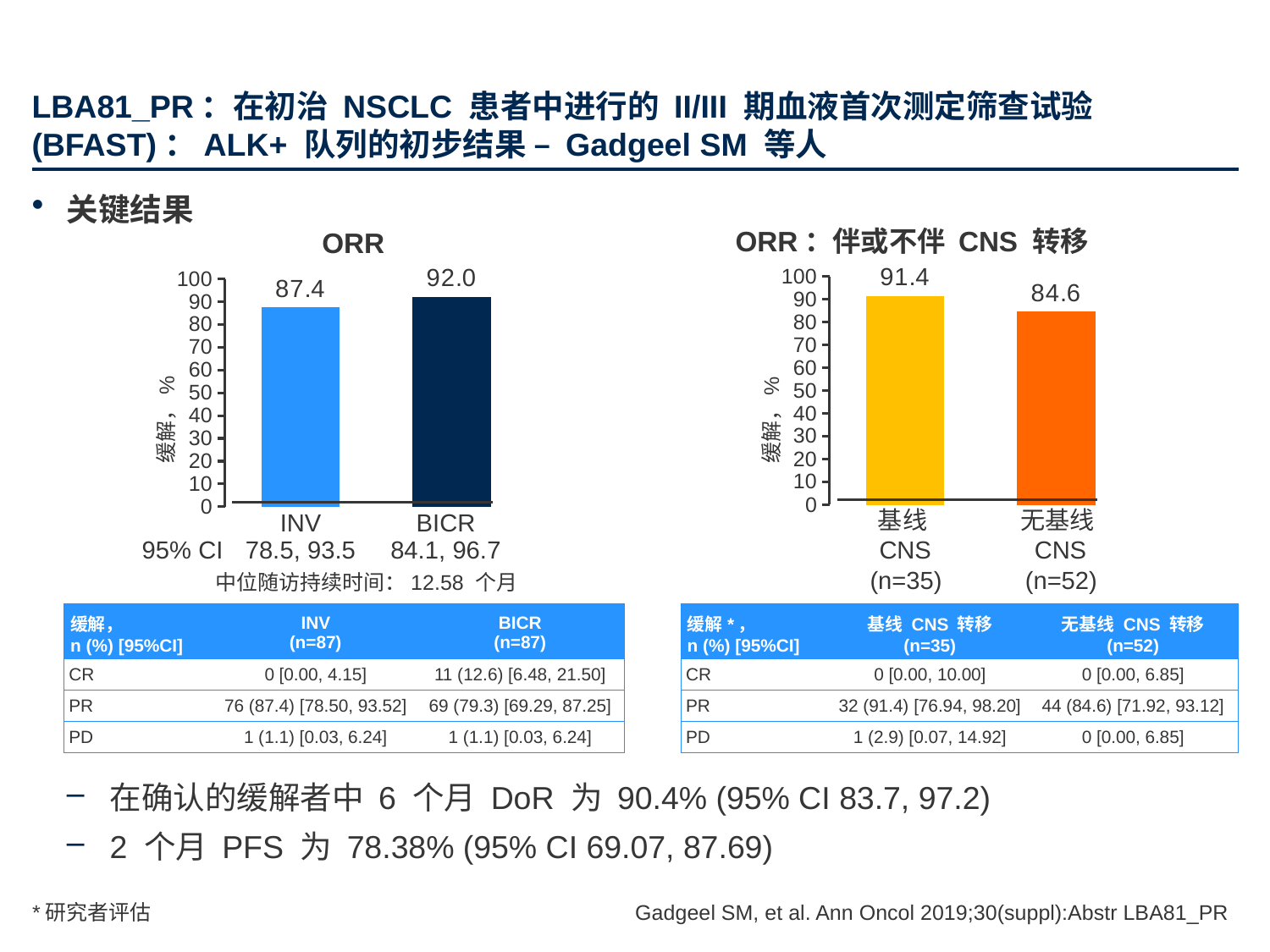

# LBA81_PR：在初治 NSCLC 患者中进行的 II/III 期血液首次测定筛查试验 (BFAST)：ALK+ 队列的初步结果 – Gadgeel SM 等人
关键结果
在确认的缓解者中 6 个月 DoR 为 90.4% (95% CI 83.7, 97.2)
2 个月 PFS 为 78.38% (95% CI 69.07, 87.69)
ORR：伴或不伴 CNS 转移
ORR

### Chart

| Category | Series 1 |
|---|---|
| Category 1 | 91.4 |
| Category 2 | 84.6 |
缓解，%
基线
CNS
无基线
CNS
(n=35)
(n=52)

### Chart

| Category | Series 1 |
|---|---|
| Category 1 | 87.4 |
| Category 2 | 92.0 |
缓解，%
INV
BICR
95% CI
78.5, 93.5
84.1, 96.7
中位随访持续时间：12.58 个月
| 缓解， n (%) [95%CI] | INV (n=87) | BICR (n=87) |
| --- | --- | --- |
| CR | 0 [0.00, 4.15] | 11 (12.6) [6.48, 21.50] |
| PR | 76 (87.4) [78.50, 93.52] | 69 (79.3) [69.29, 87.25] |
| PD | 1 (1.1) [0.03, 6.24] | 1 (1.1) [0.03, 6.24] |
| 缓解\*， n (%) [95%CI] | 基线 CNS 转移 (n=35) | 无基线 CNS 转移 (n=52) |
| --- | --- | --- |
| CR | 0 [0.00, 10.00] | 0 [0.00, 6.85] |
| PR | 32 (91.4) [76.94, 98.20] | 44 (84.6) [71.92, 93.12] |
| PD | 1 (2.9) [0.07, 14.92] | 0 [0.00, 6.85] |
*研究者评估
Gadgeel SM, et al. Ann Oncol 2019;30(suppl):Abstr LBA81_PR